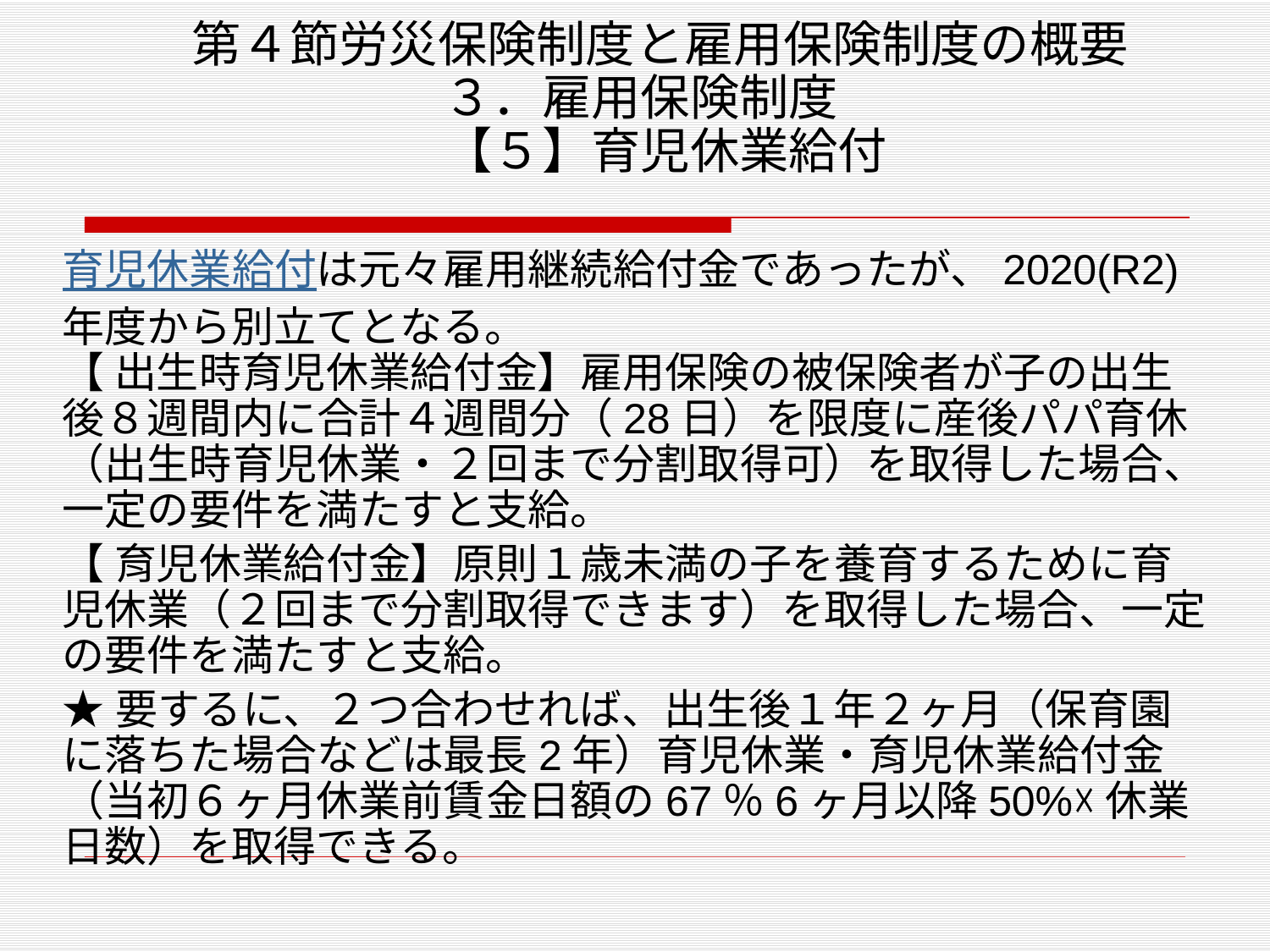

# 第４節労災保険制度と雇用保険制度の概要 ３．雇用保険制度　 【５】育児休業給付
育児休業給付は元々雇用継続給付金であったが、2020(R2)
年度から別立てとなる。
【 出生時育児休業給付金】雇用保険の被保険者が子の出生後８週間内に合計４週間分（28日）を限度に産後パパ育休（出生時育児休業・２回まで分割取得可）を取得した場合、一定の要件を満たすと支給。
【 育児休業給付金】原則１歳未満の子を養育するために育児休業（２回まで分割取得できます）を取得した場合、一定の要件を満たすと支給。
★要するに、２つ合わせれば、出生後１年２ヶ月（保育園に落ちた場合などは最長2年）育児休業・育児休業給付金（当初６ヶ月休業前賃金日額の67％6ヶ月以降50%☓休業日数）を取得できる。